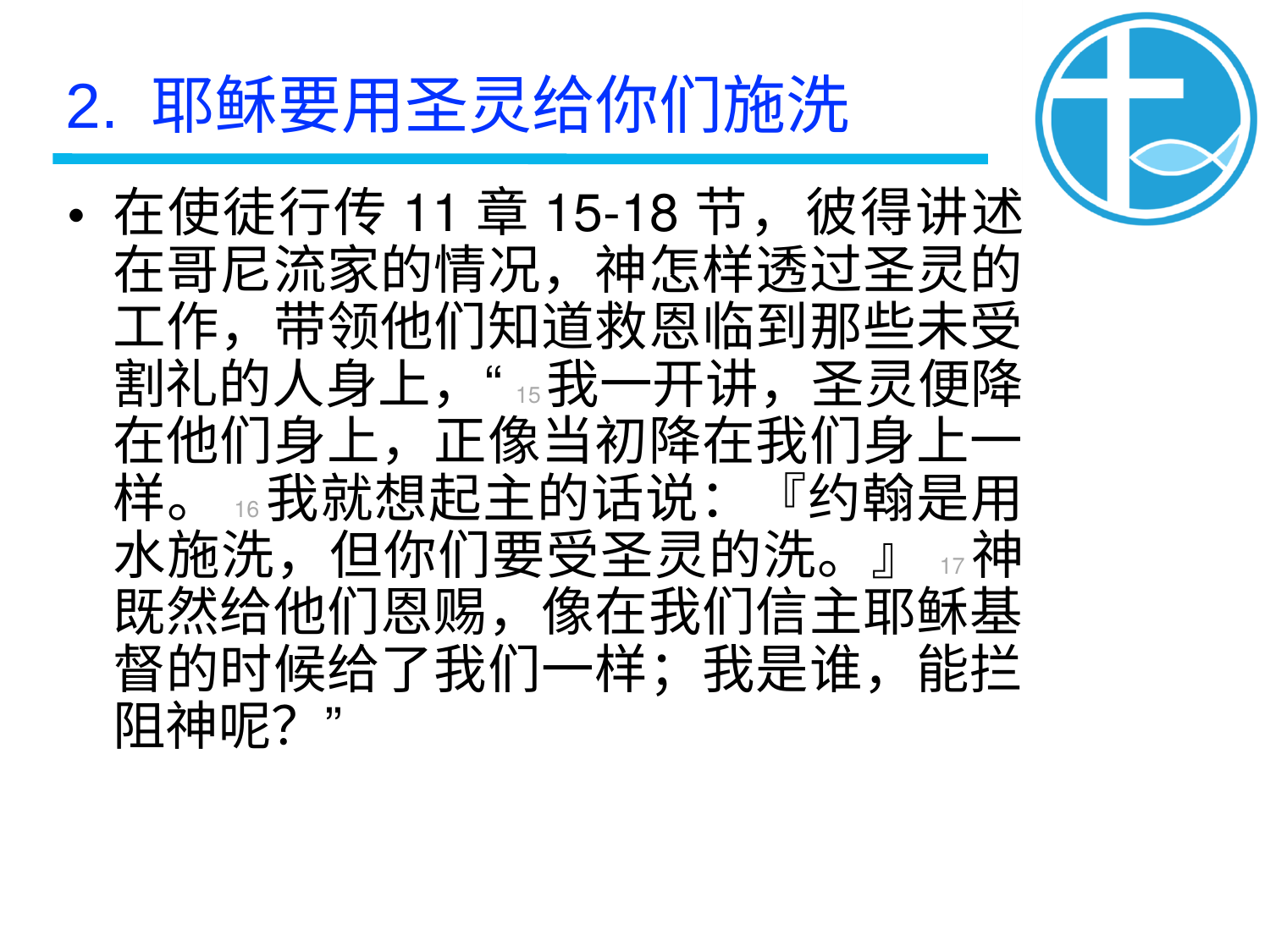

2. 耶稣要用圣灵给你们施洗
在使徒行传11章15-18节，彼得讲述在哥尼流家的情况，神怎样透过圣灵的工作，带领他们知道救恩临到那些未受割礼的人身上，“15我一开讲，圣灵便降在他们身上，正像当初降在我们身上一样。16我就想起主的话说：『约翰是用水施洗，但你们要受圣灵的洗。』17神既然给他们恩赐，像在我们信主耶稣基督的时候给了我们一样；我是谁，能拦阻神呢？”